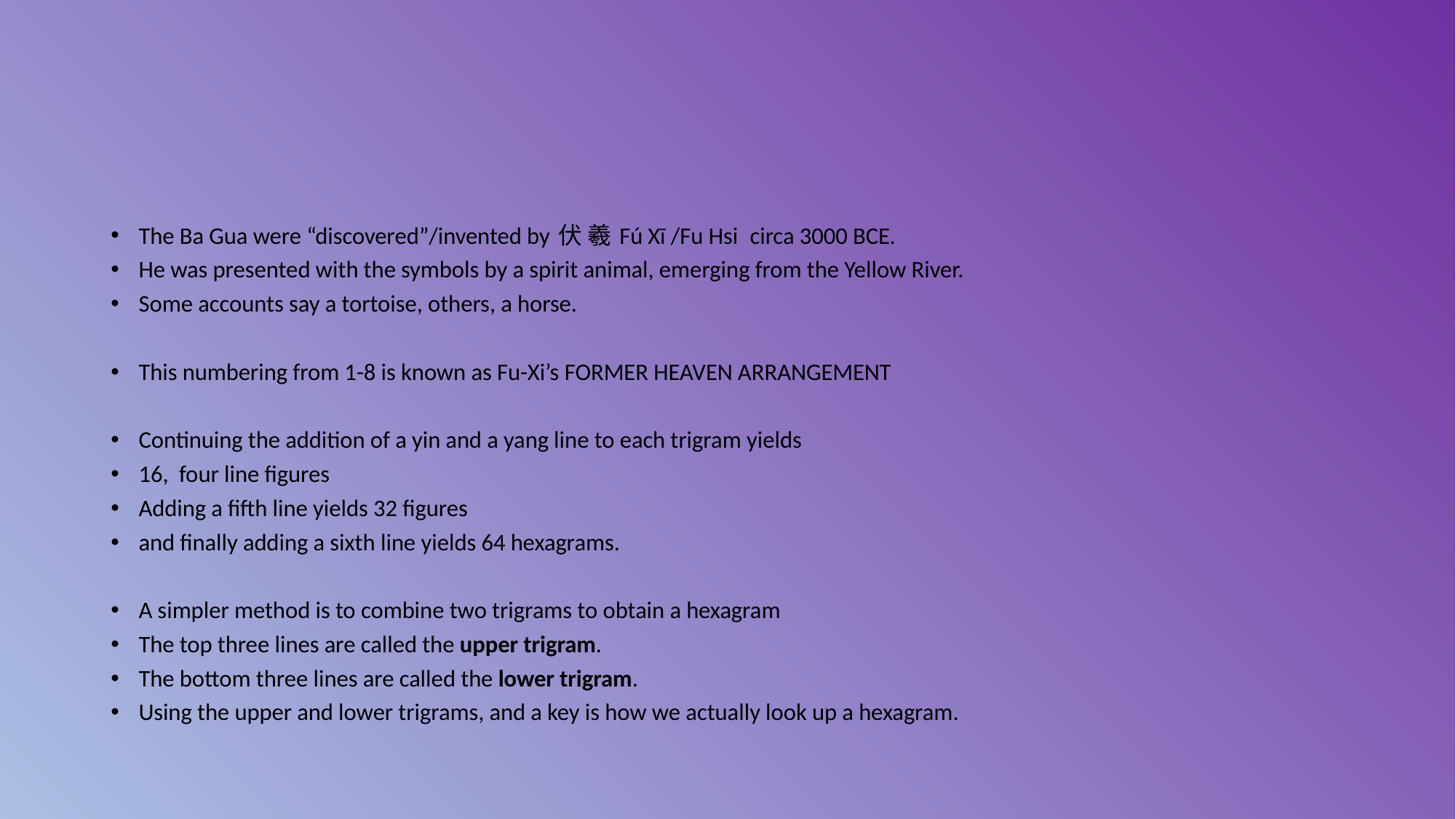

#
The Ba Gua were “discovered”/invented by 伏 羲 Fú Xī /Fu Hsi	circa 3000 BCE.
He was presented with the symbols by a spirit animal, emerging from the Yellow River.
Some accounts say a tortoise, others, a horse.

This numbering from 1-8 is known as Fu-Xi’s Former Heaven Arrangement

Continuing the addition of a yin and a yang line to each trigram yields
16,  four line figures
Adding a fifth line yields 32 figures
and finally adding a sixth line yields 64 hexagrams.

A simpler method is to combine two trigrams to obtain a hexagram
The top three lines are called the upper trigram.
The bottom three lines are called the lower trigram.
Using the upper and lower trigrams, and a key is how we actually look up a hexagram.